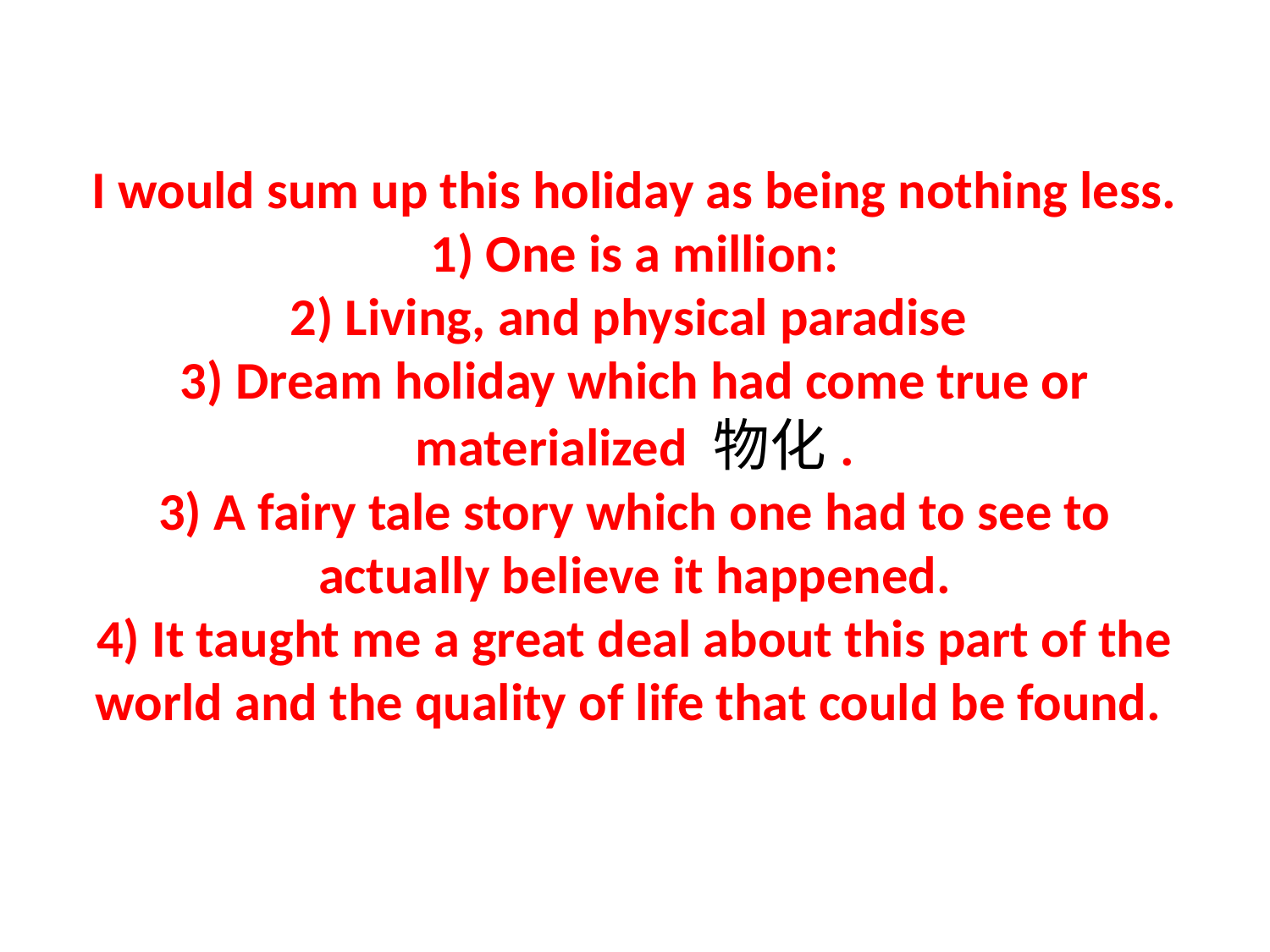

# I would sum up this holiday as being nothing less. 1) One is a million: 2) Living, and physical paradise 3) Dream holiday which had come true or materialized 物化. 3) A fairy tale story which one had to see to actually believe it happened. 4) It taught me a great deal about this part of the world and the quality of life that could be found.